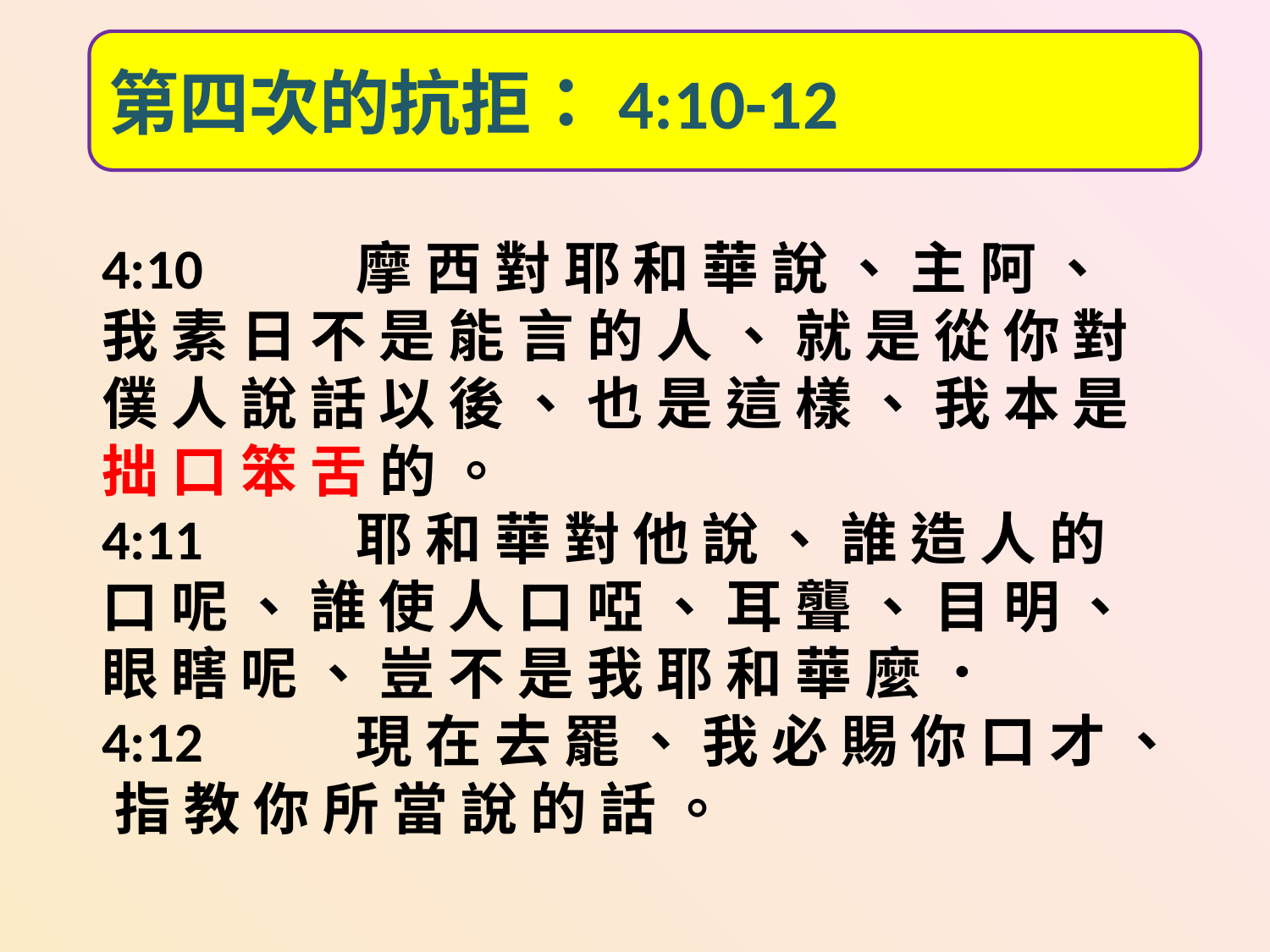

第四次的抗拒：4:10-12

4:10	  	摩 西 對 耶 和 華 說 、 主 阿 、 我 素 日 不 是 能 言 的 人 、 就 是 從 你 對 僕 人 說 話 以 後 、 也 是 這 樣 、 我 本 是 拙 口 笨 舌 的 。
4:11	  	耶 和 華 對 他 說 、 誰 造 人 的 口 呢 、 誰 使 人 口 啞 、 耳 聾 、 目 明 、 眼 瞎 呢 、 豈 不 是 我 耶 和 華 麼 ．
4:12	  	現 在 去 罷 、 我 必 賜 你 口 才 、 指 教 你 所 當 說 的 話 。